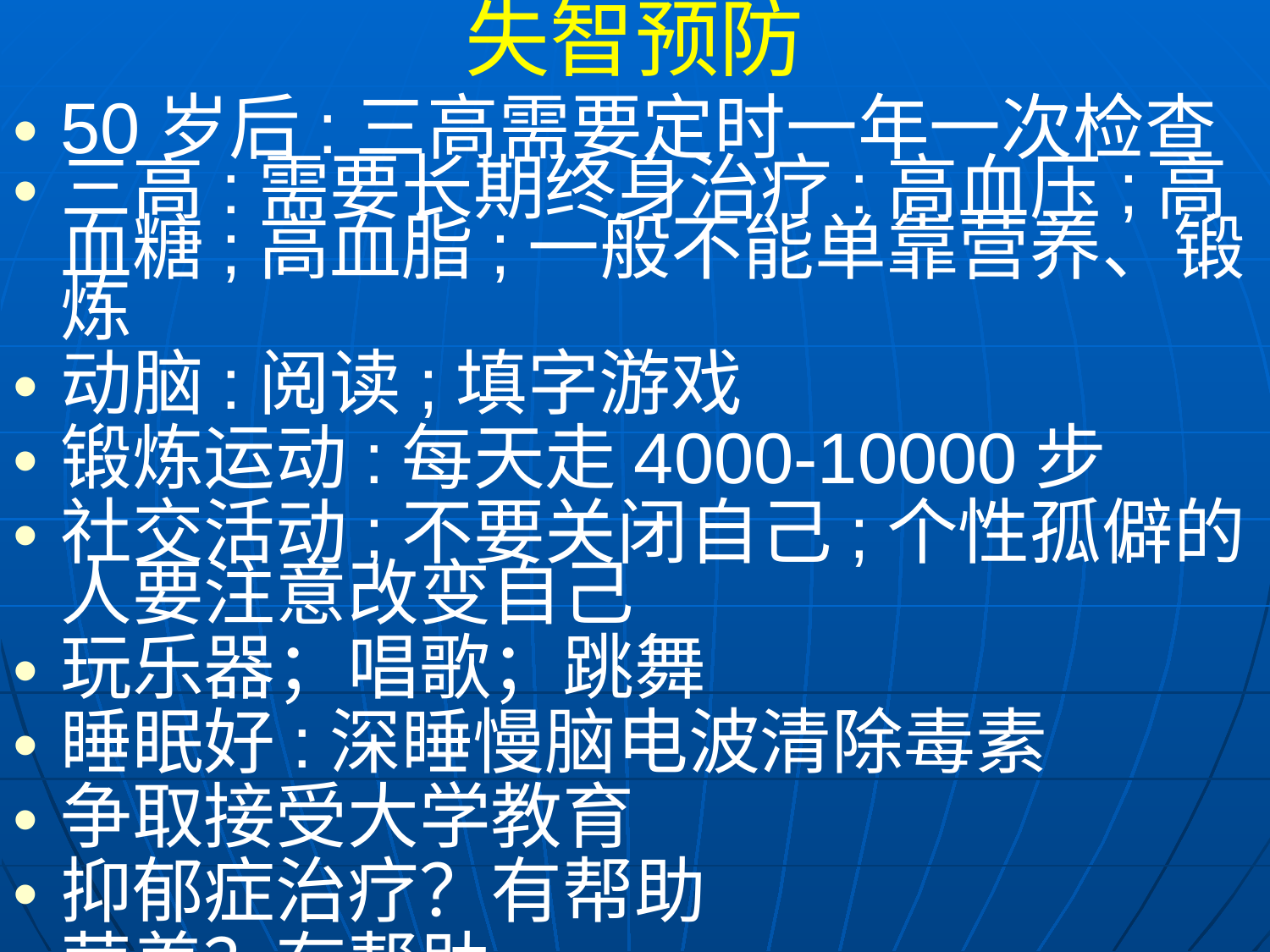

失智预防
50岁后:三高需要定时一年一次检查
三高:需要长期终身治疗:高血压;高血糖;高血脂;一般不能单靠营养、锻炼
动脑:阅读;填字游戏
锻炼运动:每天走4000-10000步
社交活动;不要关闭自己;个性孤僻的人要注意改变自己
玩乐器；唱歌；跳舞
睡眠好:深睡慢脑电波清除毒素
争取接受大学教育
抑郁症治疗？有帮助
营养？有帮助